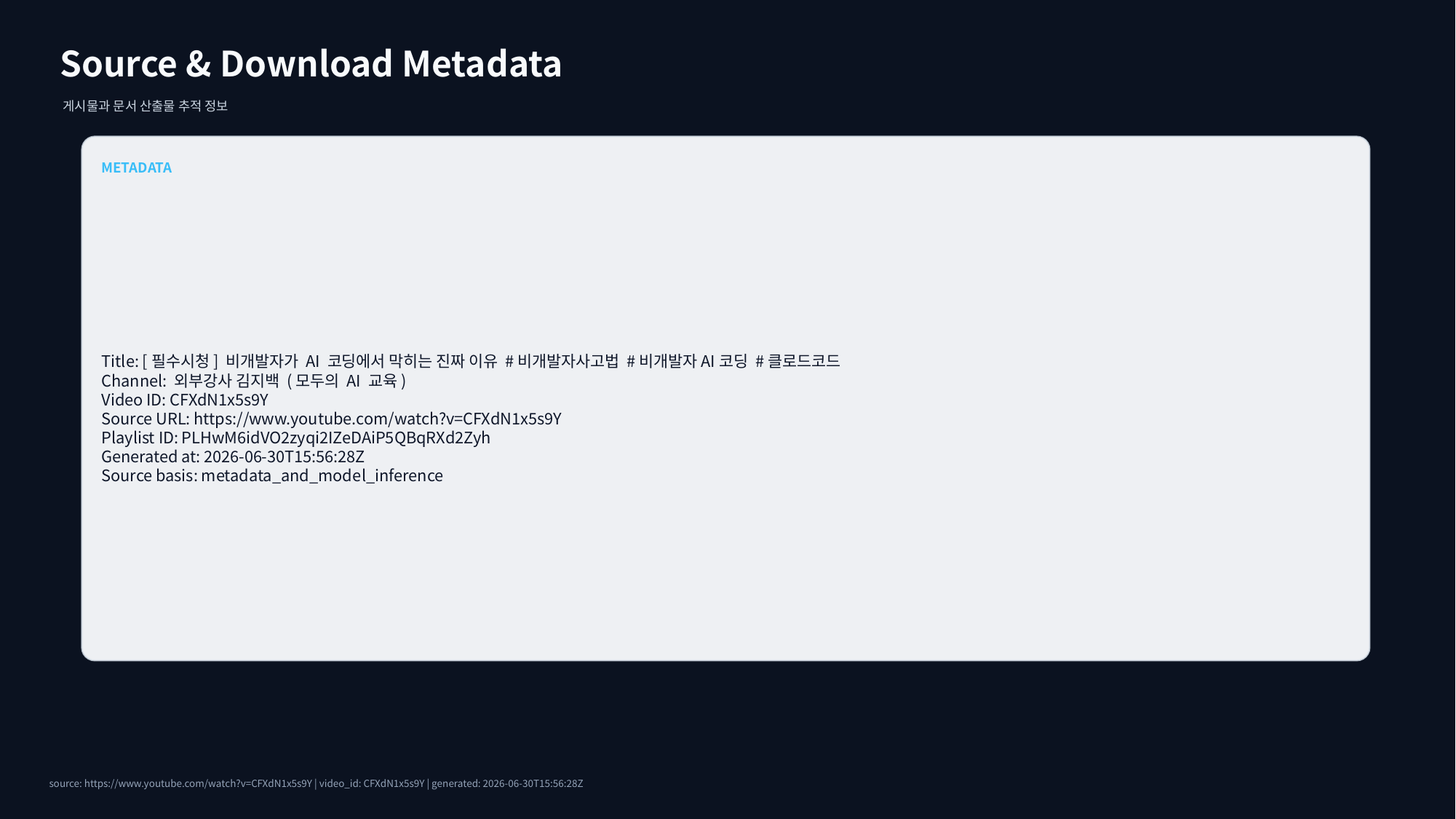

Source & Download Metadata
게시물과 문서 산출물 추적 정보

METADATA
Title: [필수시청] 비개발자가 AI 코딩에서 막히는 진짜 이유 #비개발자사고법 #비개발자AI코딩 #클로드코드
Channel: 외부강사 김지백 (모두의 AI 교육)
Video ID: CFXdN1x5s9Y
Source URL: https://www.youtube.com/watch?v=CFXdN1x5s9Y
Playlist ID: PLHwM6idVO2zyqi2IZeDAiP5QBqRXd2Zyh
Generated at: 2026-06-30T15:56:28Z
Source basis: metadata_and_model_inference
source: https://www.youtube.com/watch?v=CFXdN1x5s9Y | video_id: CFXdN1x5s9Y | generated: 2026-06-30T15:56:28Z